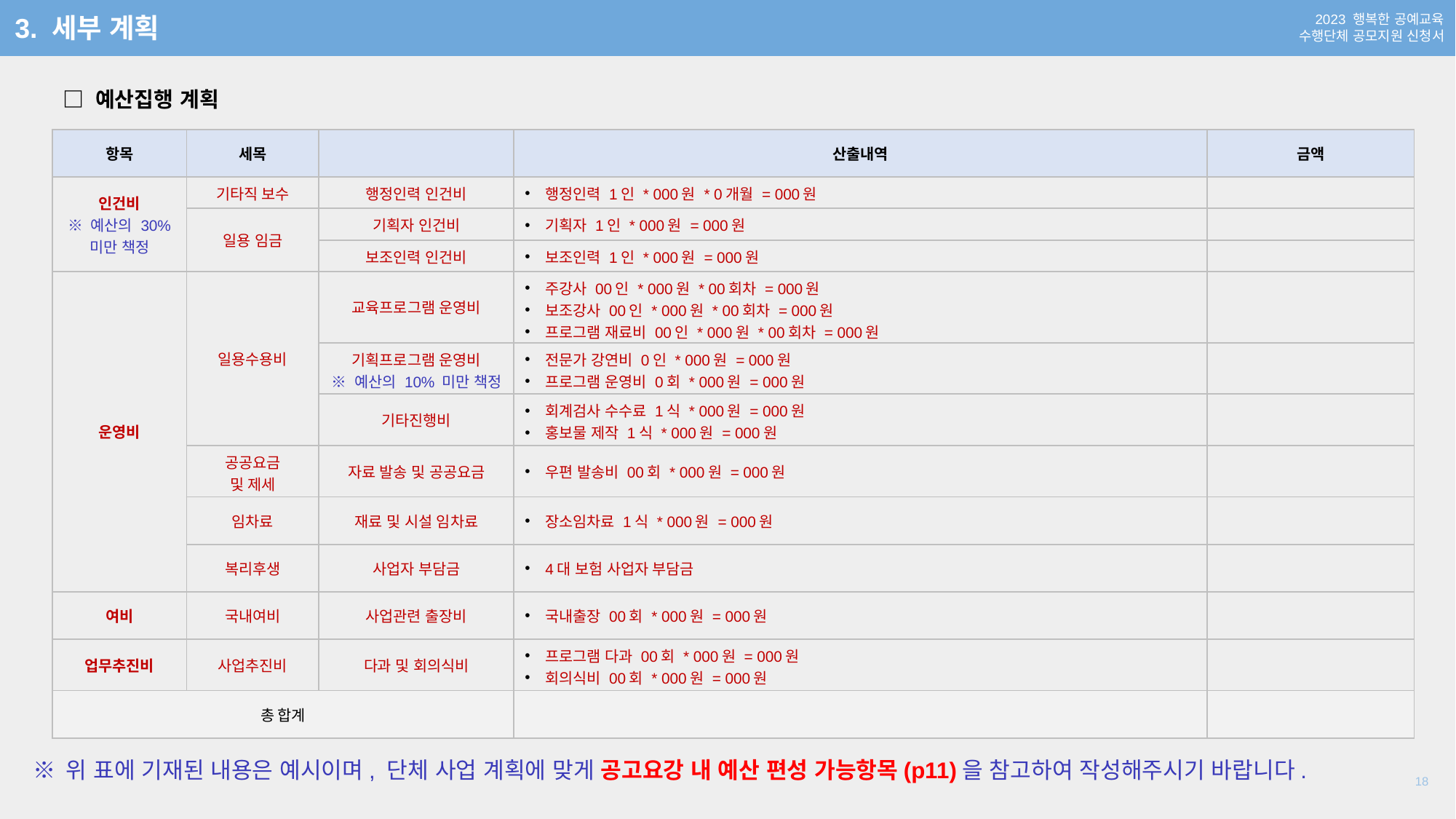

3. 세부 계획
□ 예산집행 계획
| 항목 | 세목 |  | 산출내역 | 금액 |
| --- | --- | --- | --- | --- |
| 인건비 ※ 예산의 30% 미만 책정 | 기타직 보수 | 행정인력 인건비 | 행정인력 1인 \* 000원 \* 0개월 = 000원 |  |
|  | 일용 임금 | 기획자 인건비 | 기획자 1인 \* 000원 = 000원 |  |
|  |  | 보조인력 인건비 | 보조인력 1인 \* 000원 = 000원 |  |
| 운영비 | 일용수용비 | 교육프로그램 운영비 | 주강사 00인 \* 000원 \* 00회차 = 000원 보조강사 00인 \* 000원 \* 00회차 = 000원 프로그램 재료비 00인 \* 000원 \* 00회차 = 000원 |  |
|  |  | 기획프로그램 운영비 ※ 예산의 10% 미만 책정 | 전문가 강연비 0인 \* 000원 = 000원 프로그램 운영비 0회 \* 000원 = 000원 |  |
|  |  | 기타진행비 | 회계검사 수수료 1식 \* 000원 = 000원 홍보물 제작 1식 \* 000원 = 000원 |  |
|  | 공공요금 및 제세 | 자료 발송 및 공공요금 | 우편 발송비 00회 \* 000원 = 000원 |  |
|  | 임차료 | 재료 및 시설 임차료 | 장소임차료 1식 \* 000원 = 000원 |  |
|  | 복리후생 | 사업자 부담금 | 4대 보험 사업자 부담금 |  |
| 여비 | 국내여비 | 사업관련 출장비 | 국내출장 00회 \* 000원 = 000원 |  |
| 업무추진비 | 사업추진비 | 다과 및 회의식비 | 프로그램 다과 00회 \* 000원 = 000원 회의식비 00회 \* 000원 = 000원 |  |
| 총 합계 |  |  |  |  |
※ 위 표에 기재된 내용은 예시이며, 단체 사업 계획에 맞게 공고요강 내 예산 편성 가능항목(p11)을 참고하여 작성해주시기 바랍니다.
18